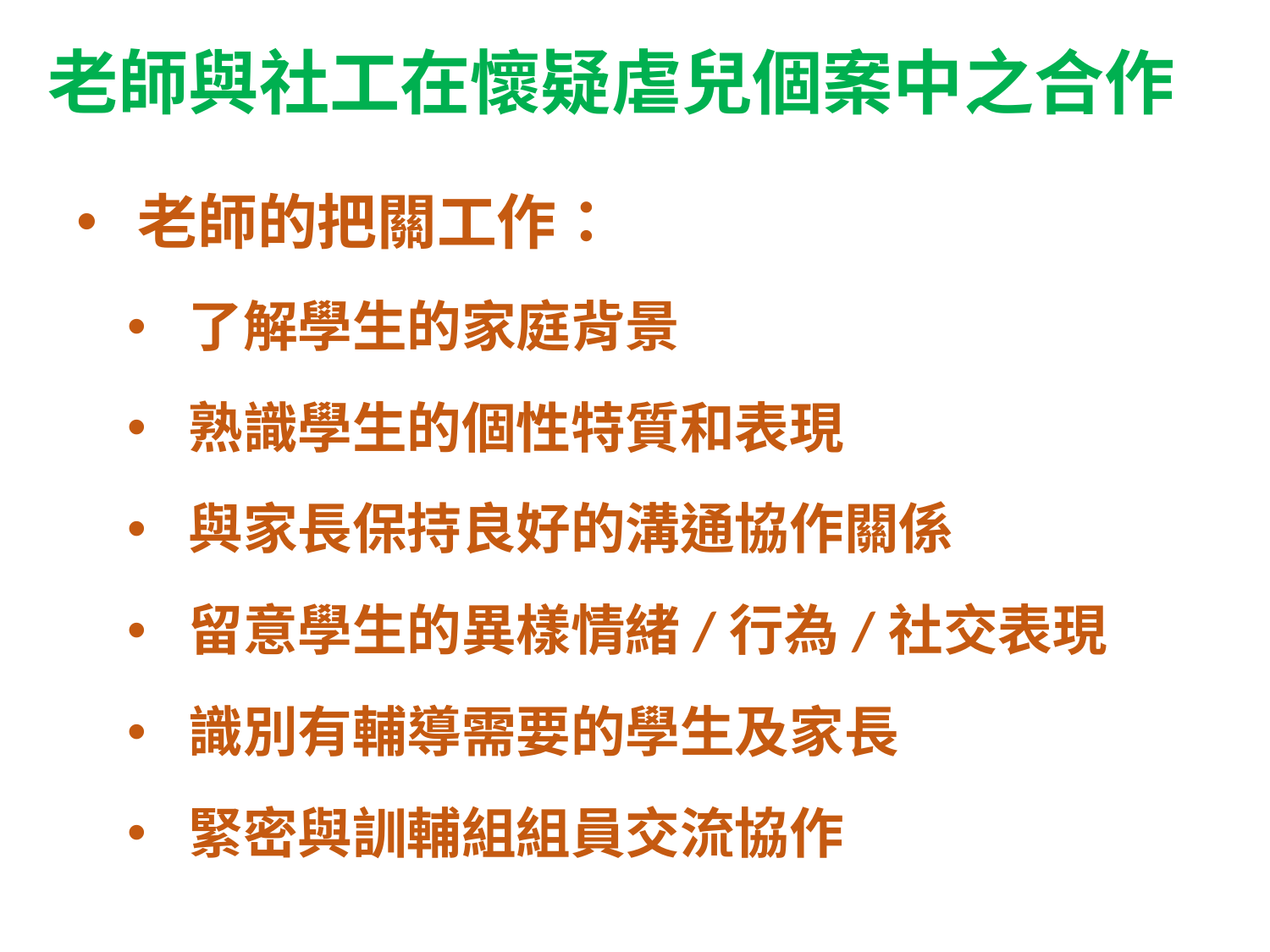

# 老師與社工在懷疑虐兒個案中之合作
老師的把關工作：
了解學生的家庭背景
熟識學生的個性特質和表現
與家長保持良好的溝通協作關係
留意學生的異樣情緒/行為/社交表現
識別有輔導需要的學生及家長
緊密與訓輔組組員交流協作